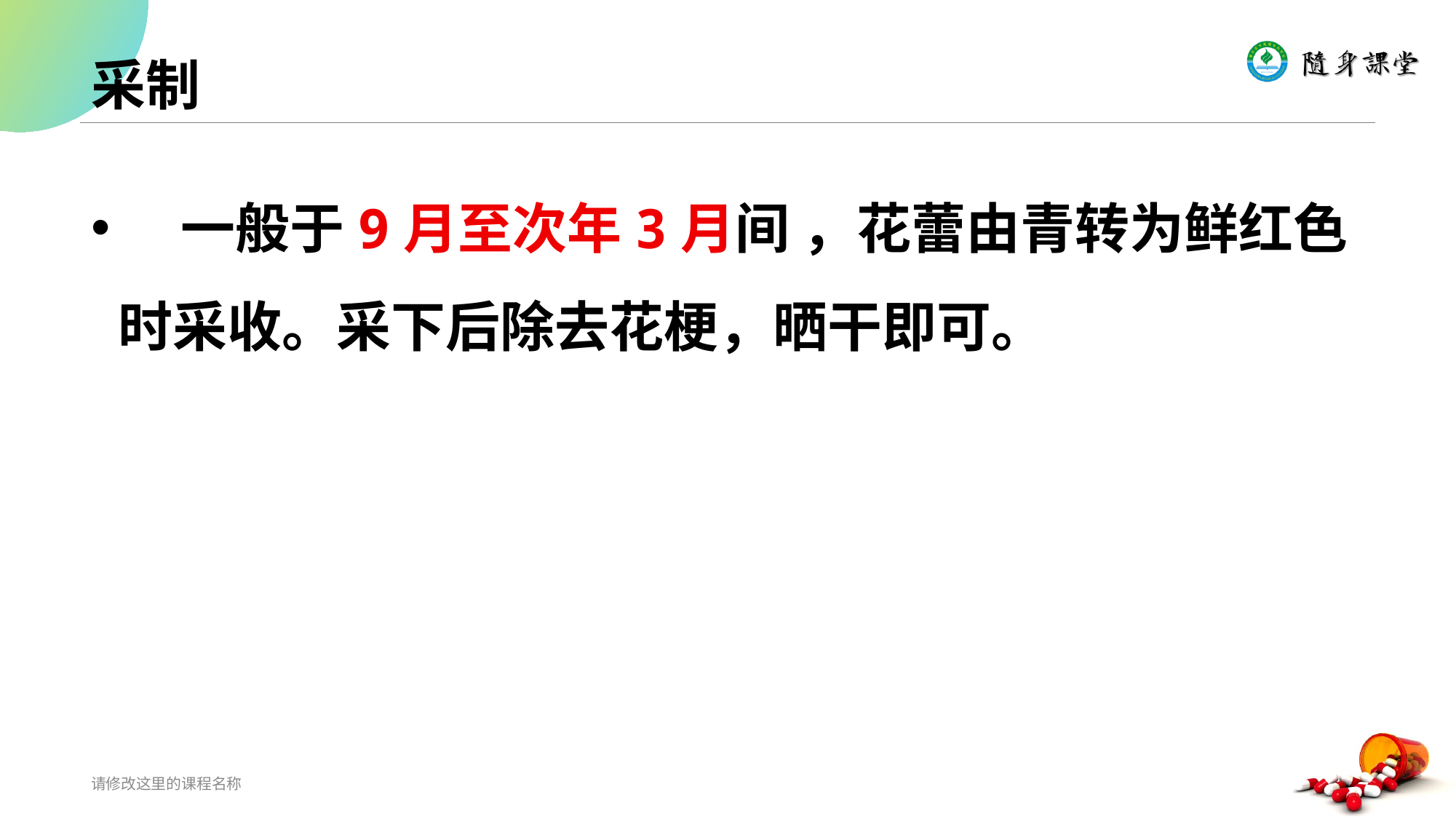

# 采制
    一般于9月至次年3月间 ，花蕾由青转为鲜红色时采收。采下后除去花梗，晒干即可。
请修改这里的课程名称
9